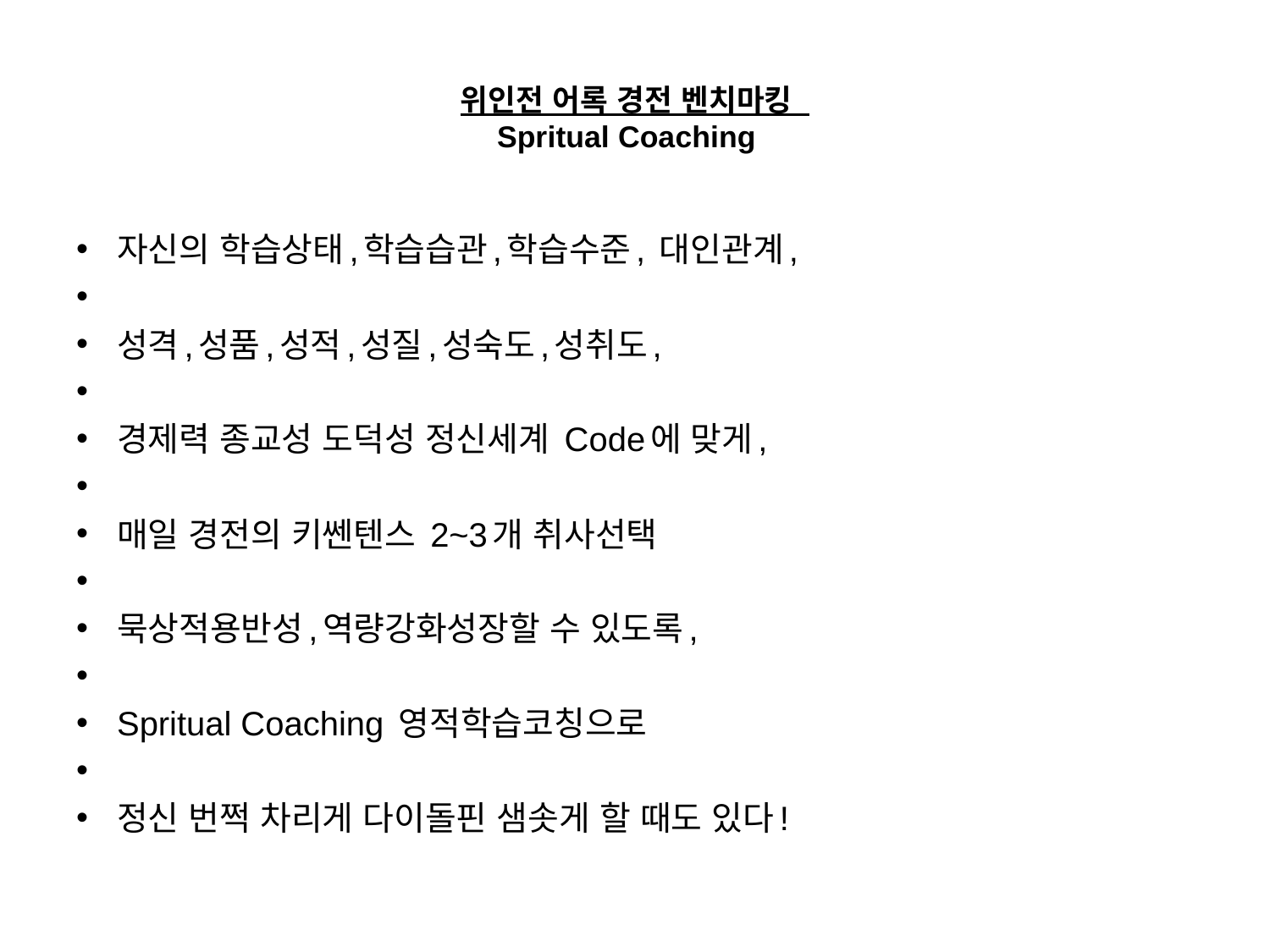

# ﻿﻿ 위인전 어록 경전 벤치마킹  Spritual Coaching
자신의 학습상태,학습습관,학습수준, 대인관계,

성격,성품,성적,성질,성숙도,성취도,

경제력 종교성 도덕성 정신세계 Code에 맞게,

매일 경전의 키쎈텐스 2~3개 취사선택

묵상적용반성,역량강화성장할 수 있도록,

Spritual Coaching 영적학습코칭으로

정신 번쩍 차리게 다이돌핀 샘솟게 할 때도 있다!